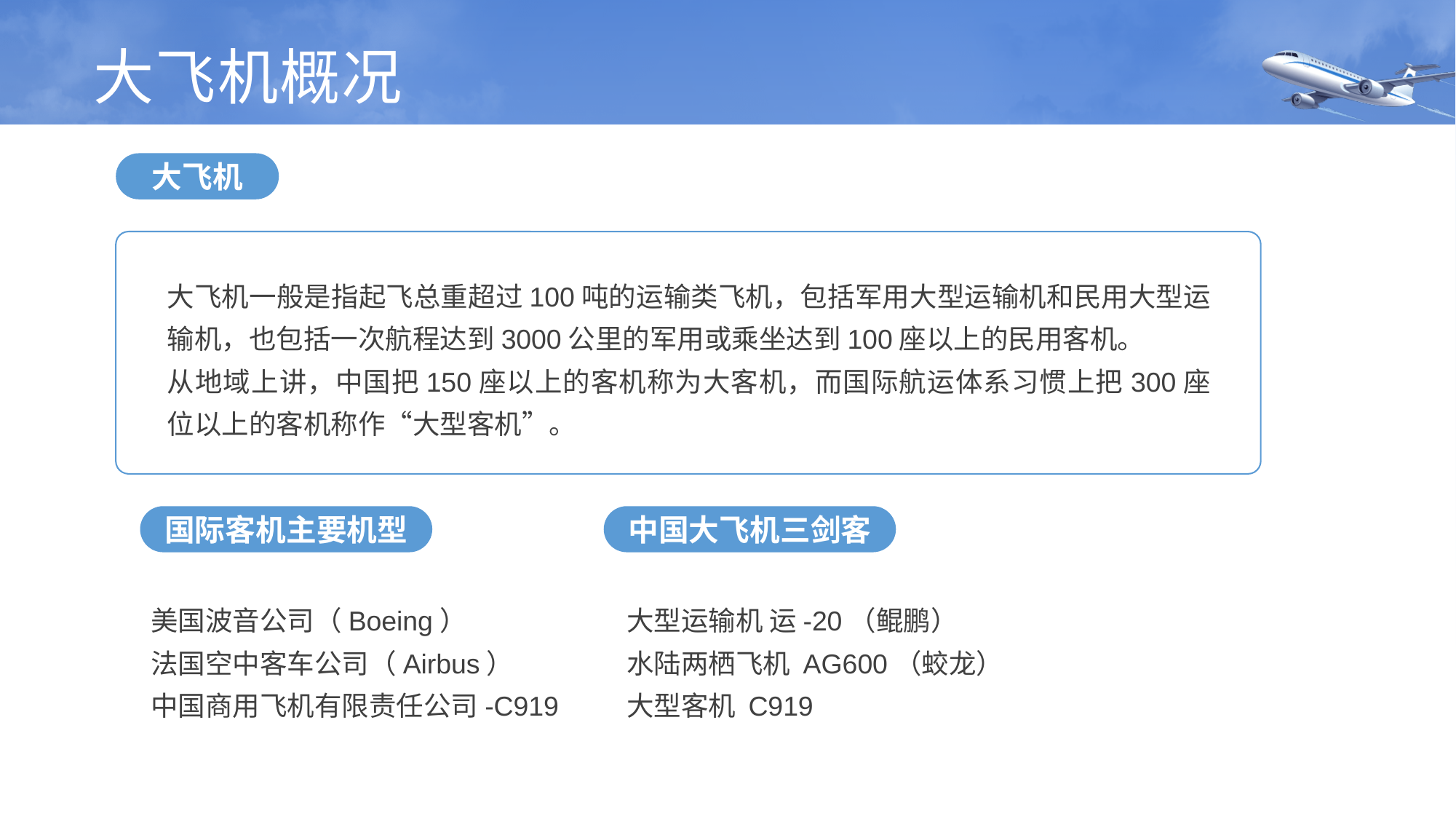

# 大飞机概况
大飞机

大飞机一般是指起飞总重超过100吨的运输类飞机，包括军用大型运输机和民用大型运输机，也包括一次航程达到3000公里的军用或乘坐达到100座以上的民用客机。
从地域上讲，中国把150座以上的客机称为大客机，而国际航运体系习惯上把300座位以上的客机称作“大型客机”。
国际客机主要机型
中国大飞机三剑客
美国波音公司（Boeing）
法国空中客车公司（Airbus）
中国商用飞机有限责任公司-C919
大型运输机 运-20（鲲鹏）
水陆两栖飞机 AG600（蛟龙）
大型客机 C919